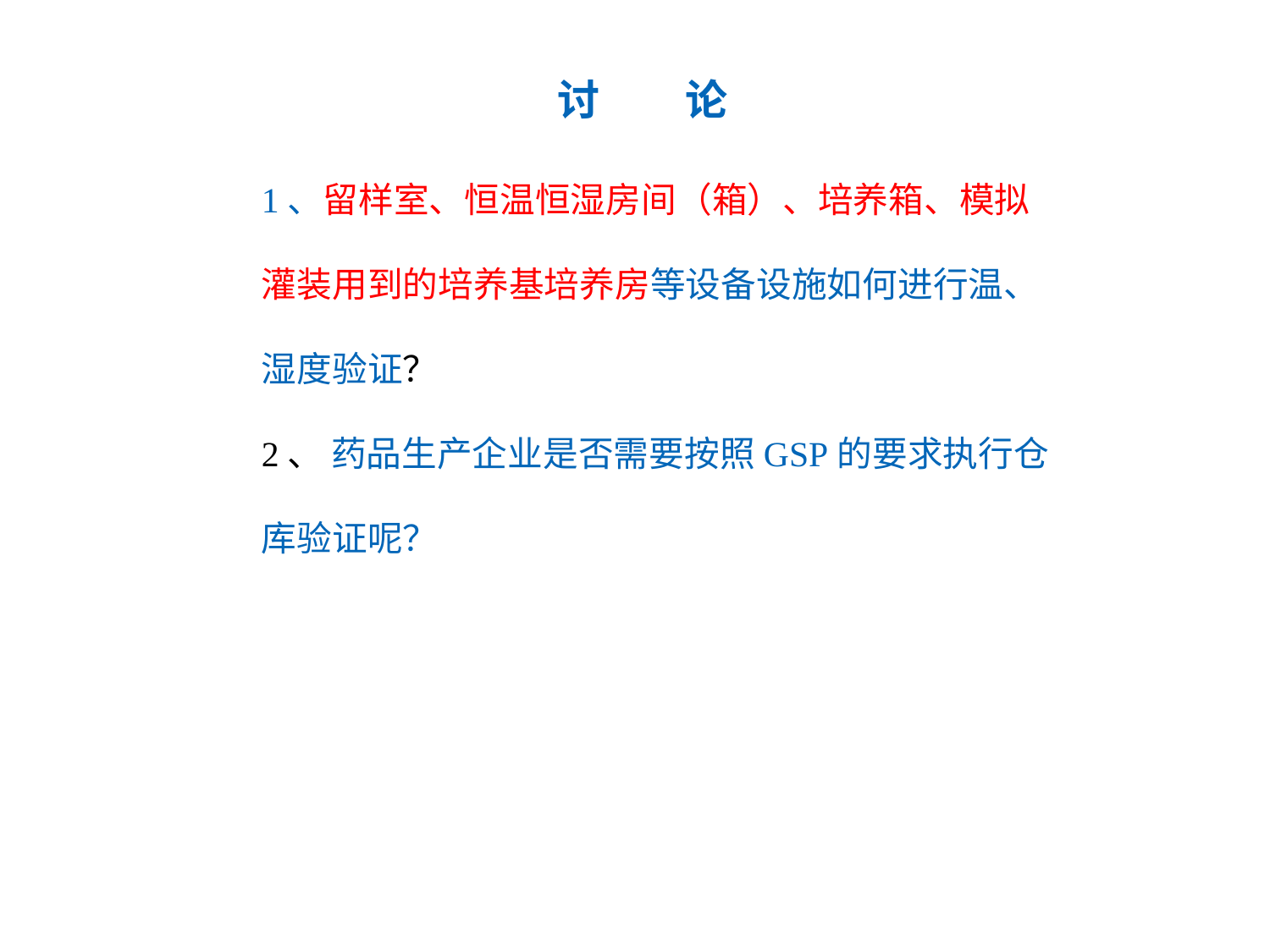

讨         论
1、留样室、恒温恒湿房间（箱）、培养箱、模拟灌装用到的培养基培养房等设备设施如何进行温、湿度验证？
2、 药品生产企业是否需要按照GSP的要求执行仓库验证呢？